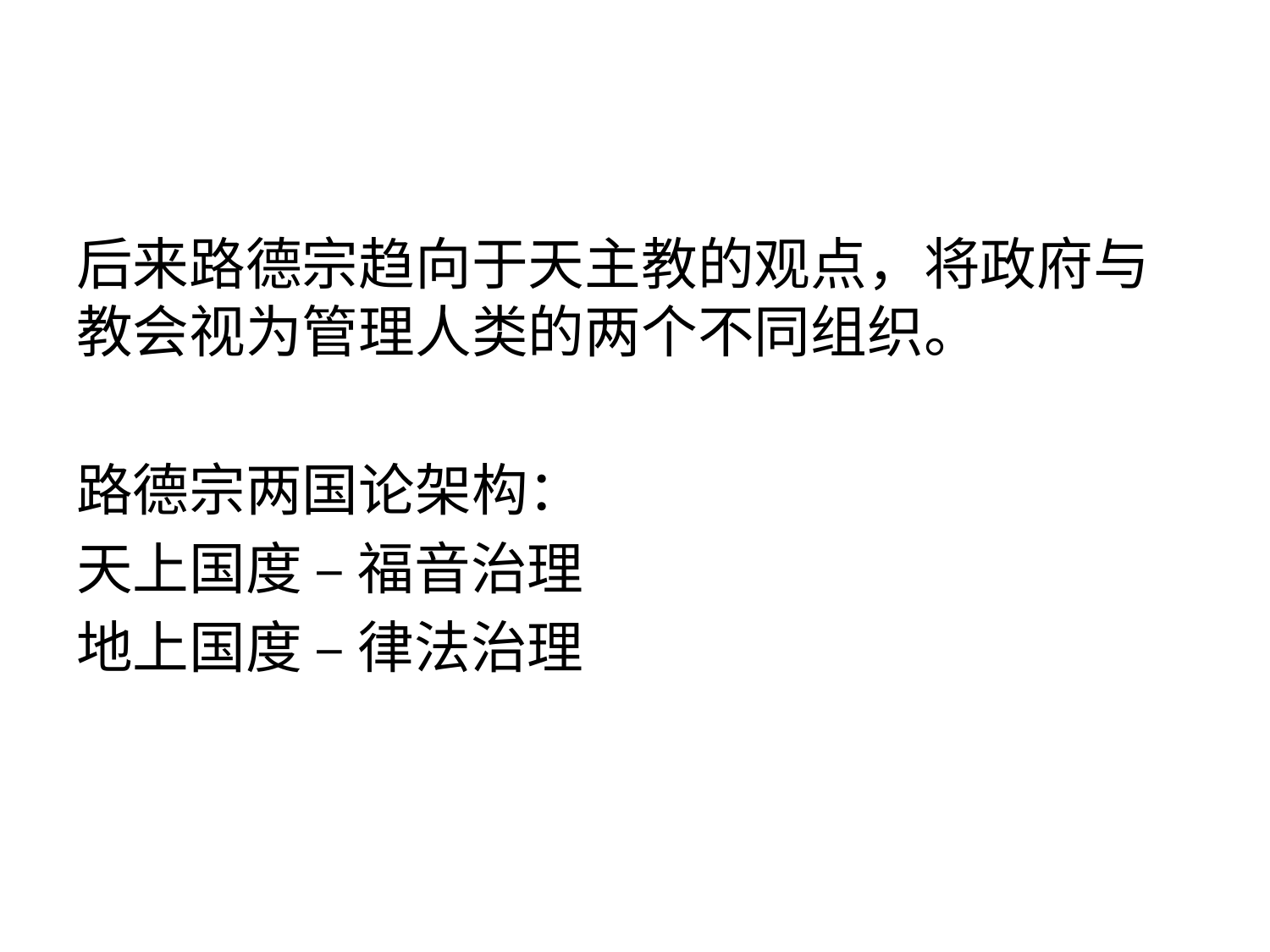

#
后来路德宗趋向于天主教的观点，将政府与教会视为管理人类的两个不同组织。

路德宗两国论架构：
天上国度 – 福音治理
地上国度 – 律法治理